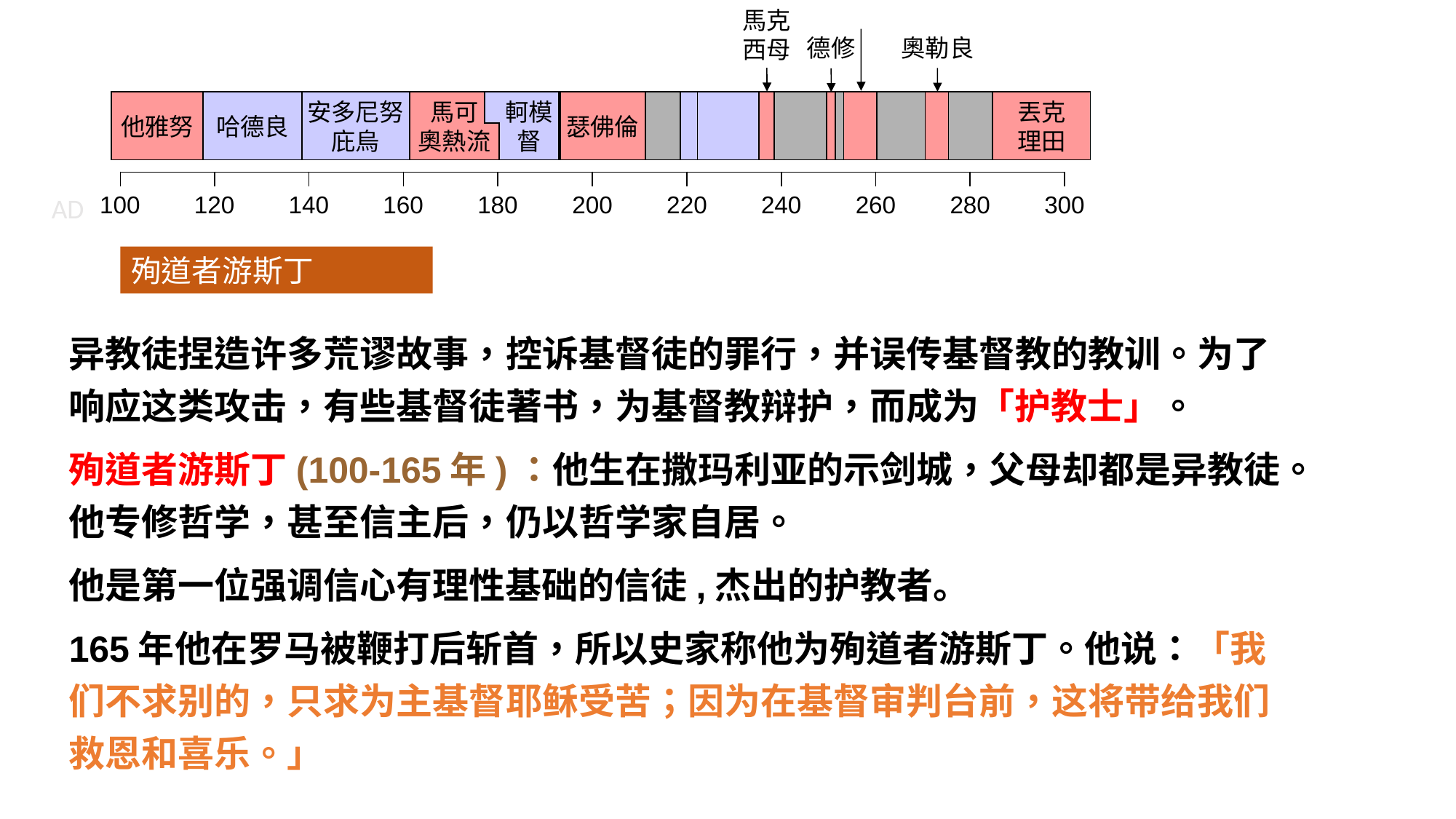

馬克
西母
奧勒良
德修

他雅努
哈德良
安多尼努
庇烏
馬可
奧熱流
軻模
督

瑟佛倫

丟克
理田

|  |  |  |  |  |  |  |  |  |  |
| --- | --- | --- | --- | --- | --- | --- | --- | --- | --- |
AD
| 100 | 120 | 140 | 160 | 180 | 200 | 220 | 240 | 260 | 280 | 300 |
| --- | --- | --- | --- | --- | --- | --- | --- | --- | --- | --- |
殉道者游斯丁
异教徒捏造许多荒谬故事，控诉基督徒的罪行，并误传基督教的教训。为了响应这类攻击，有些基督徒著书，为基督教辩护，而成为「护教士」。
殉道者游斯丁(100-165年)：他生在撒玛利亚的示剑城，父母却都是异教徒。他专修哲学，甚至信主后，仍以哲学家自居。
他是第一位强调信心有理性基础的信徒,杰出的护教者。
165年他在罗马被鞭打后斩首，所以史家称他为殉道者游斯丁。他说：「我们不求别的，只求为主基督耶稣受苦；因为在基督审判台前，这将带给我们救恩和喜乐。」